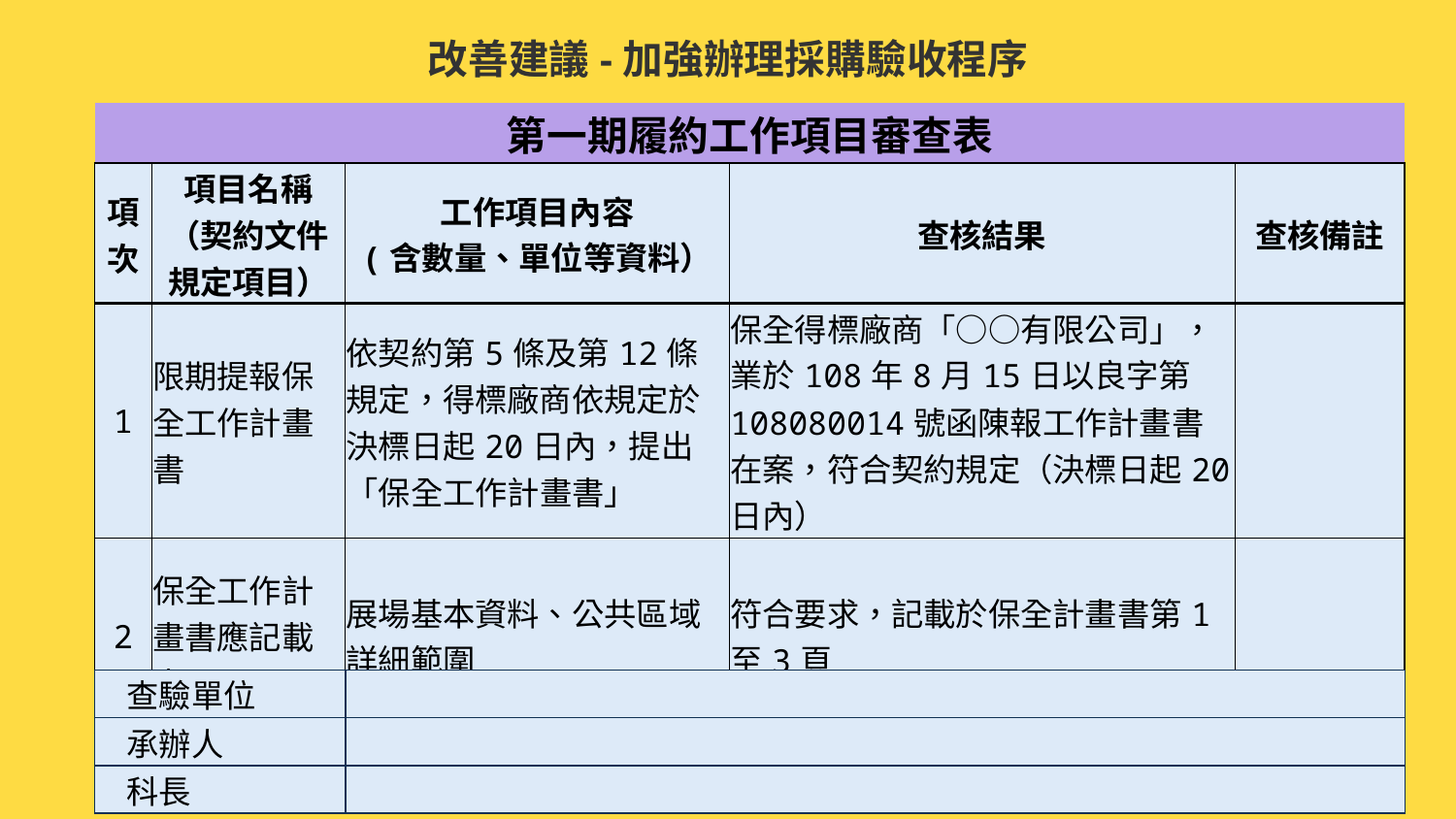

改善建議-加強辦理採購驗收程序
| 第一期履約工作項目審查表 |  |  |  |  |
| --- | --- | --- | --- | --- |
| 項次 | 項目名稱 （契約文件規定項目） | 工作項目內容 (含數量、單位等資料） | 查核結果 | 查核備註 |
| 1 | 限期提報保全工作計畫書 | 依契約第5條及第12條規定，得標廠商依規定於決標日起20日內，提出「保全工作計畫書」 | 保全得標廠商「○○有限公司」，業於108年8月15日以良字第108080014號函陳報工作計畫書在案，符合契約規定（決標日起20日內） |  |
| 2 | 保全工作計畫書應記載事項 | 展場基本資料、公共區域詳細範圍 | 符合要求，記載於保全計畫書第1至3頁 |  |
| 查驗單位 |  |
| --- | --- |
| 承辦人 |  |
| 科長 |  |